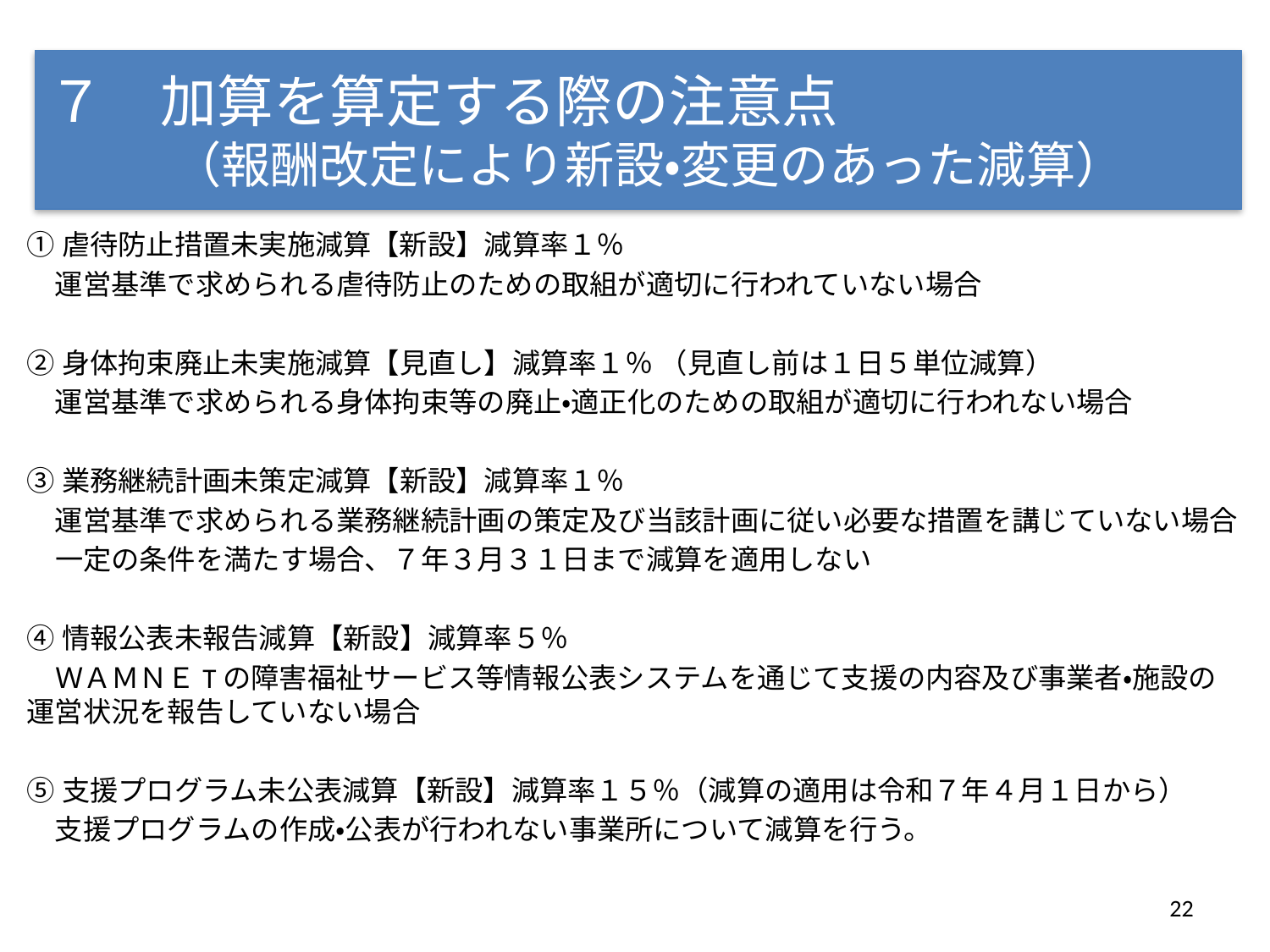

# ７　加算を算定する際の注意点 　（報酬改定により新設・変更のあった減算）
①虐待防止措置未実施減算【新設】減算率１％
　運営基準で求められる虐待防止のための取組が適切に行われていない場合

②身体拘束廃止未実施減算【見直し】減算率１％ （見直し前は１日５単位減算）
　運営基準で求められる身体拘束等の廃止・適正化のための取組が適切に行われない場合

③業務継続計画未策定減算【新設】減算率１％
　運営基準で求められる業務継続計画の策定及び当該計画に従い必要な措置を講じていない場合
　一定の条件を満たす場合、７年３月３１日まで減算を適用しない

④情報公表未報告減算【新設】減算率５％
　ＷＡＭＮＥTの障害福祉サービス等情報公表システムを通じて支援の内容及び事業者・施設の運営状況を報告していない場合

⑤支援プログラム未公表減算【新設】減算率１５％（減算の適用は令和７年４月１日から）
　支援プログラムの作成・公表が行われない事業所について減算を行う。

22